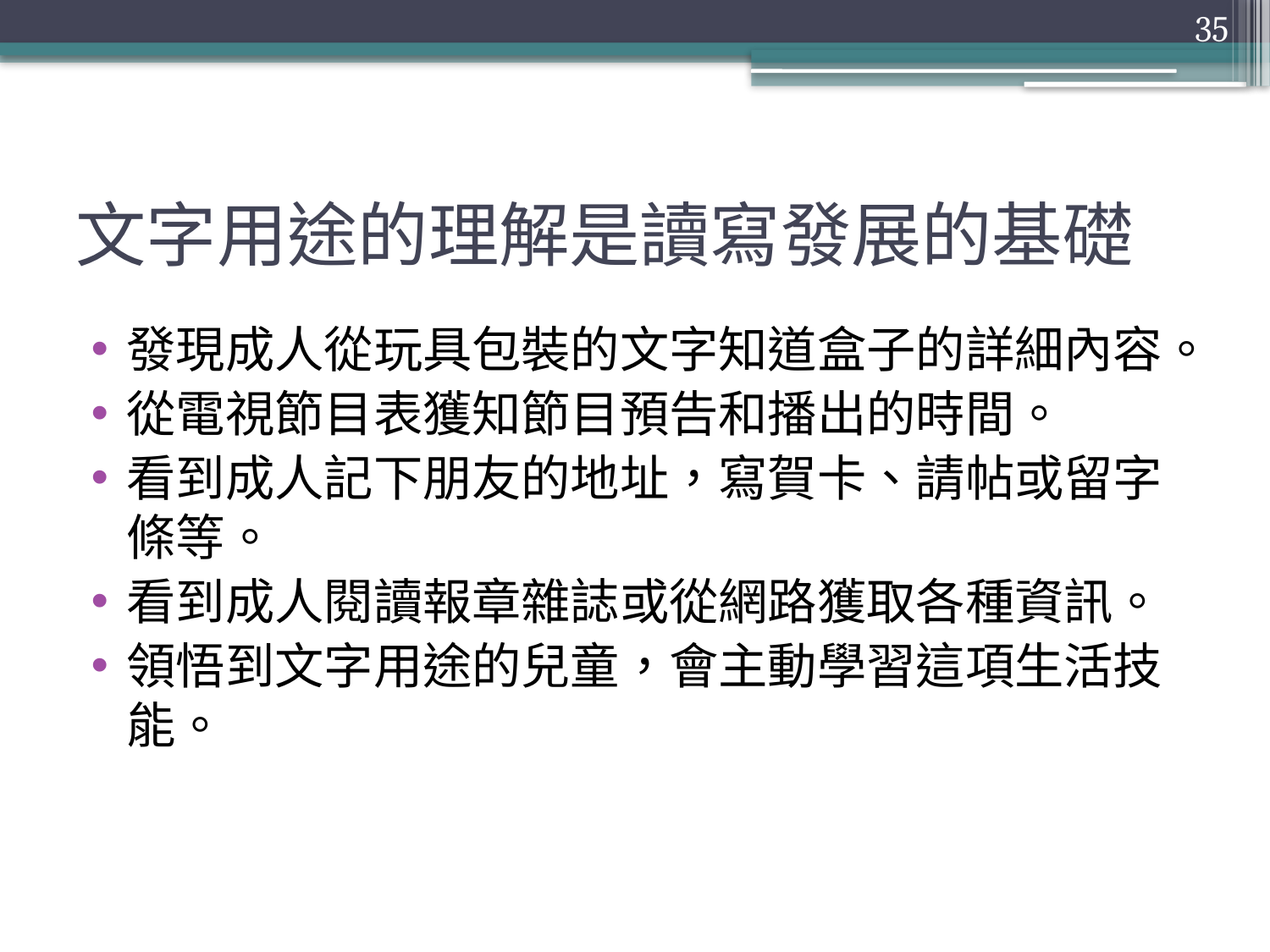

35

# 文字用途的理解是讀寫發展的基礎
發現成人從玩具包裝的文字知道盒子的詳細內容。
從電視節目表獲知節目預告和播出的時間。
看到成人記下朋友的地址，寫賀卡、請帖或留字條等。
看到成人閱讀報章雜誌或從網路獲取各種資訊。
領悟到文字用途的兒童，會主動學習這項生活技能。